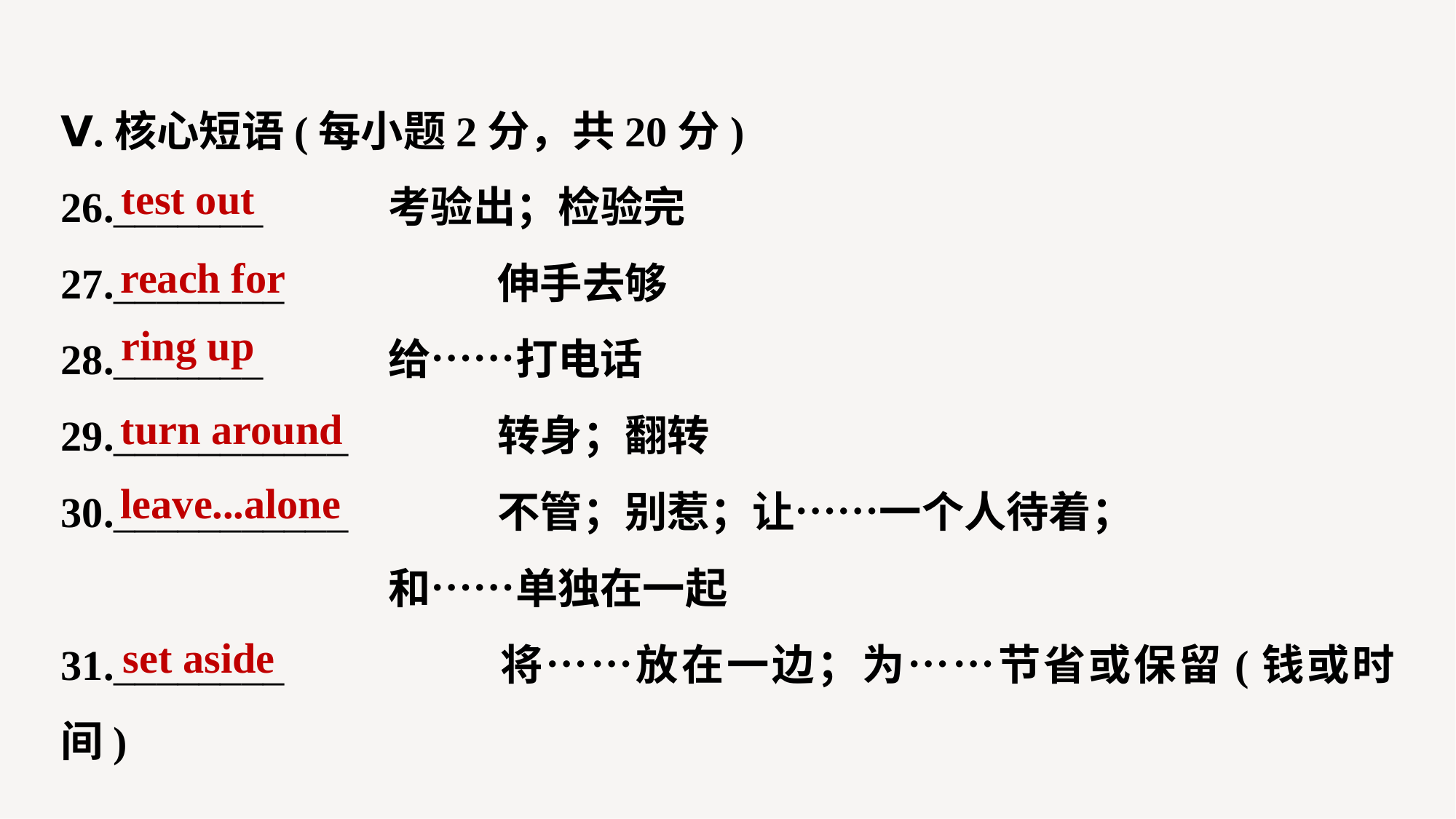

Ⅴ.核心短语(每小题2分，共20分)
26._______		考验出；检验完
27.________		伸手去够
28._______ 		给……打电话
29.___________		转身；翻转
30.___________		不管；别惹；让……一个人待着；
			和……单独在一起
31.________		将……放在一边；为……节省或保留(钱或时间)
test out
reach for
ring up
turn around
leave...alone
set aside